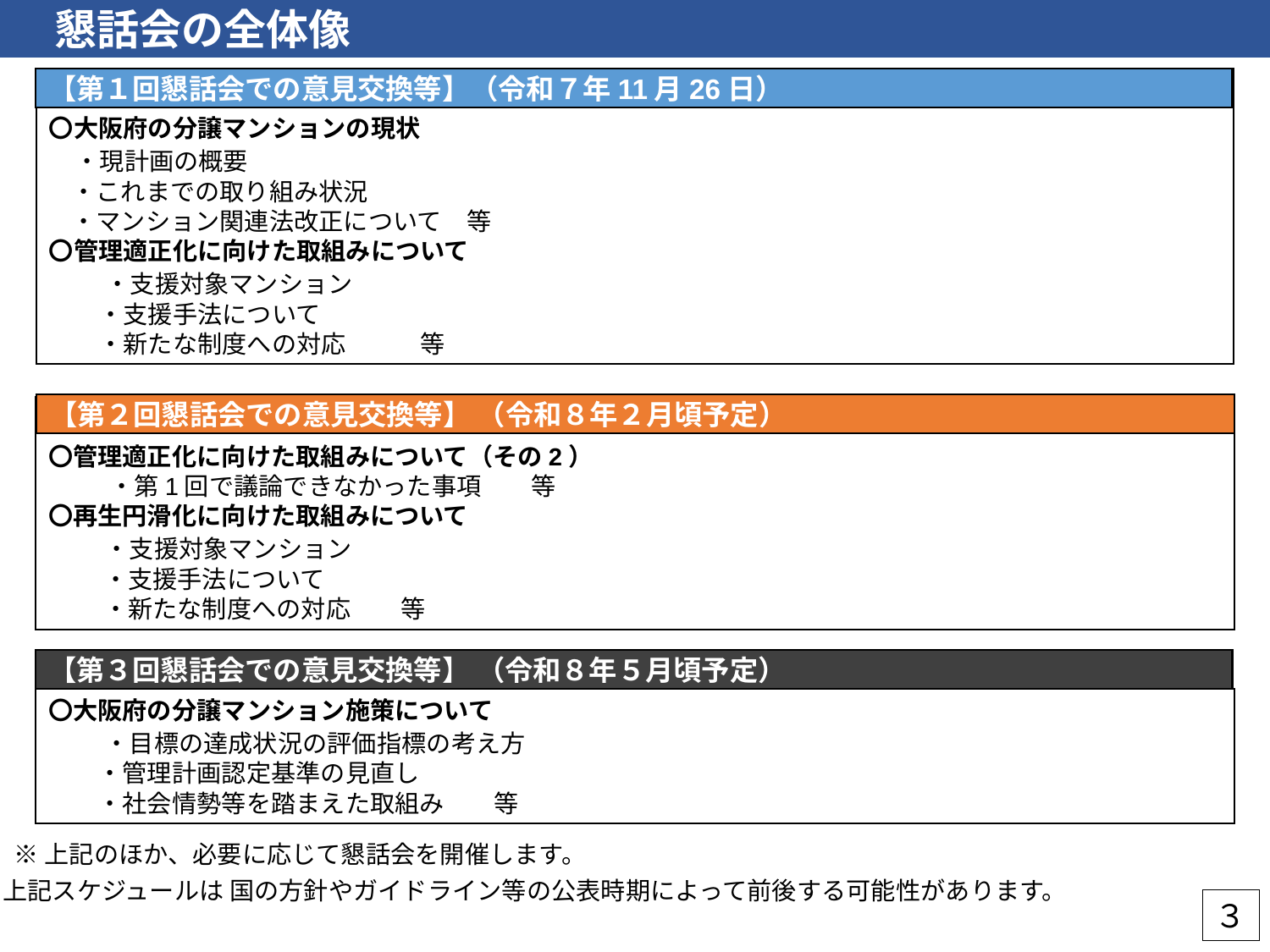

懇話会の全体像
【第１回懇話会での意見交換等】（令和７年11月26日）

〇大阪府の分譲マンションの現状
   ・現計画の概要
   ・これまでの取り組み状況
   ・マンション関連法改正について　等
〇管理適正化に向けた取組みについて
　　・支援対象マンション
　　・支援手法について
　　・新たな制度への対応　　　等
【第２回懇話会での意見交換等】 （令和８年２月頃予定）

〇管理適正化に向けた取組みについて（その2）
 　　・第1回で議論できなかった事項　　等
〇再生円滑化に向けた取組みについて
　　・支援対象マンション
　　 ・支援手法について
　　 ・新たな制度への対応　　等
【第３回懇話会での意見交換等】 （令和８年５月頃予定）
〇大阪府の分譲マンション施策について
　　・目標の達成状況の評価指標の考え方
　　・管理計画認定基準の見直し
　　・社会情勢等を踏まえた取組み　　等
※上記のほか、必要に応じて懇話会を開催します。
※上記スケジュールは 国の方針やガイドライン等の公表時期によって前後する可能性があります。
３